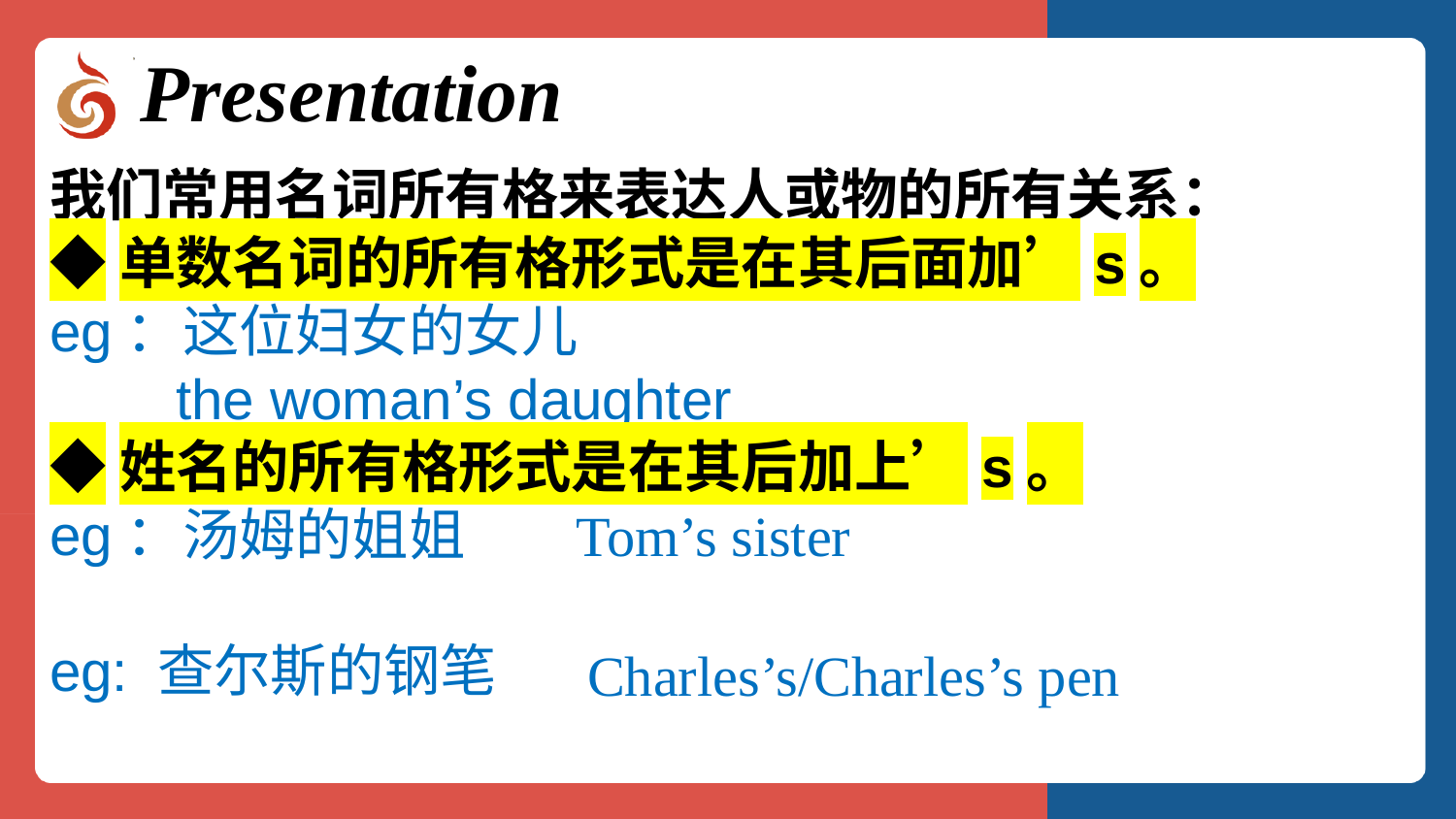

Presentation
我们常用名词所有格来表达人或物的所有关系：
◆单数名词的所有格形式是在其后面加’s。
eg：这位妇女的女儿
        the woman’s daughter
◆姓名的所有格形式是在其后加上’s。
eg：汤姆的姐姐

eg: 查尔斯的钢笔
Tom’s sister
Charles’s/Charles’s pen